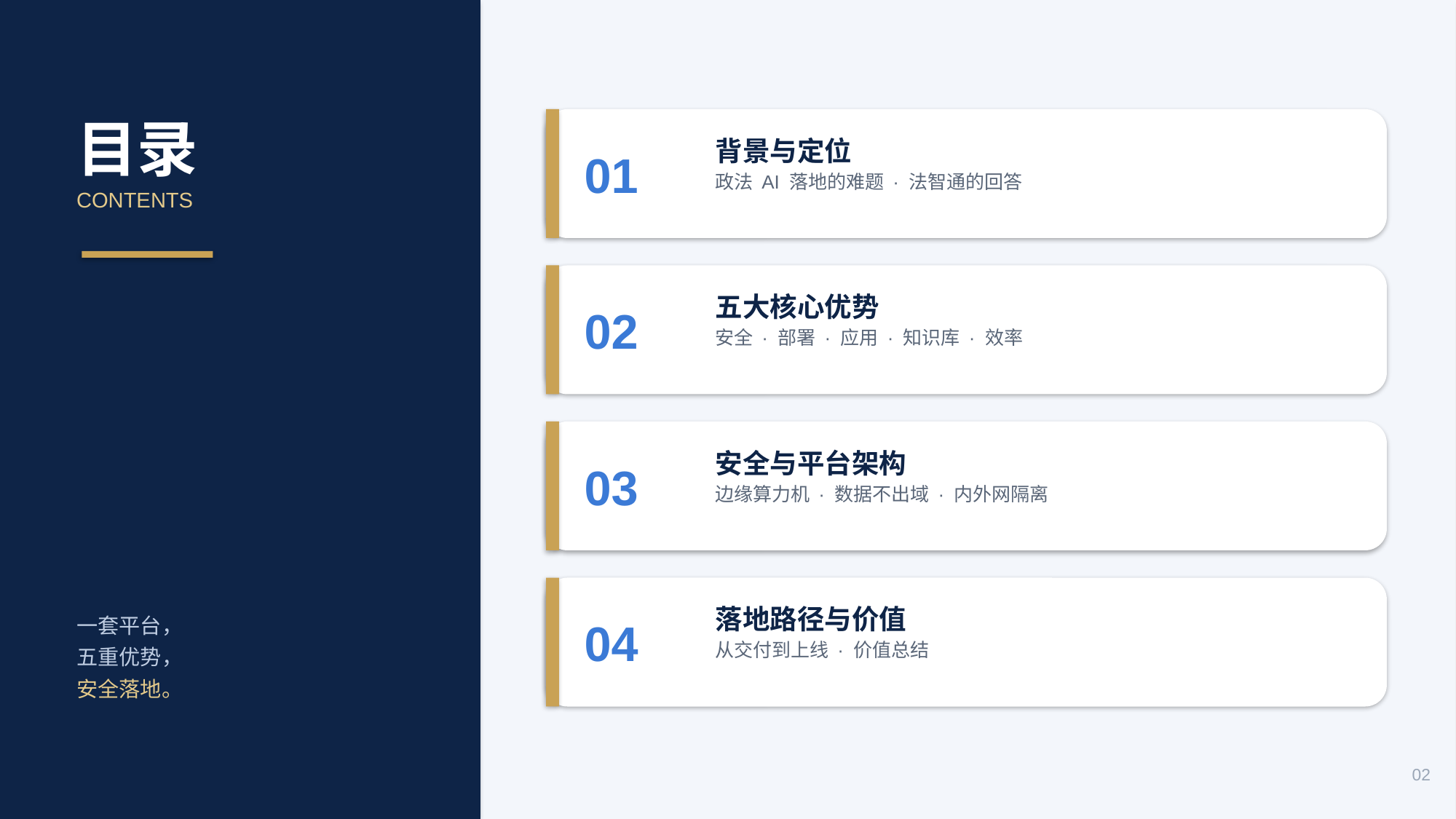

目录
CONTENTS

01
背景与定位
政法 AI 落地的难题 · 法智通的回答

02
五大核心优势
安全 · 部署 · 应用 · 知识库 · 效率

03
安全与平台架构
边缘算力机 · 数据不出域 · 内外网隔离

04
落地路径与价值
从交付到上线 · 价值总结
一套平台，
五重优势，
安全落地。
02